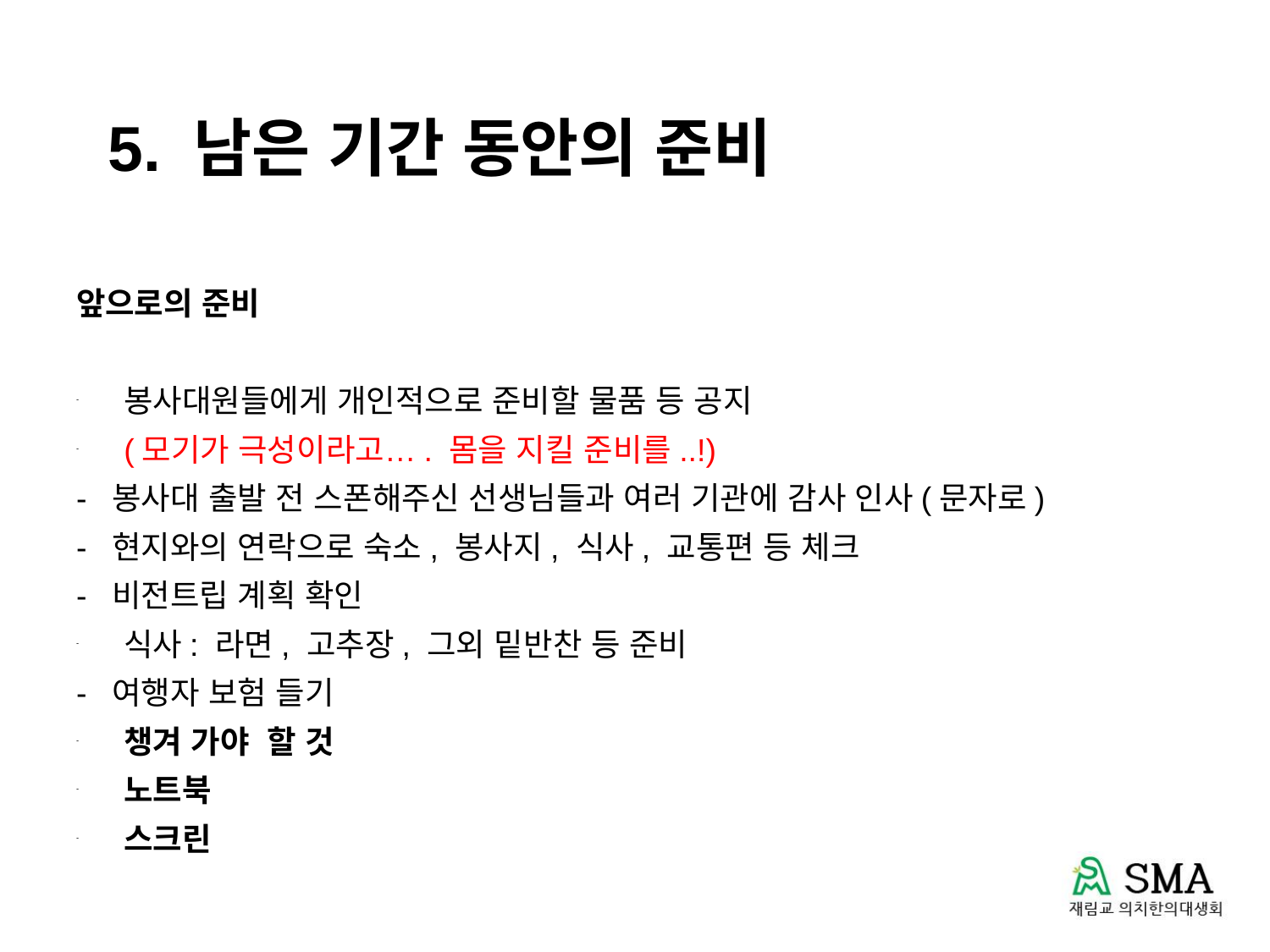

# 5. 남은 기간 동안의 준비

앞으로의 준비

봉사대원들에게 개인적으로 준비할 물품 등 공지
(모기가 극성이라고…. 몸을 지킬 준비를..!)
-  봉사대 출발 전 스폰해주신 선생님들과 여러 기관에 감사 인사(문자로)
-  현지와의 연락으로 숙소, 봉사지, 식사, 교통편 등 체크
-  비전트립 계획 확인
식사: 라면, 고추장, 그외 밑반찬 등 준비
-  여행자 보험 들기
챙겨 가야  할 것
노트북
스크린